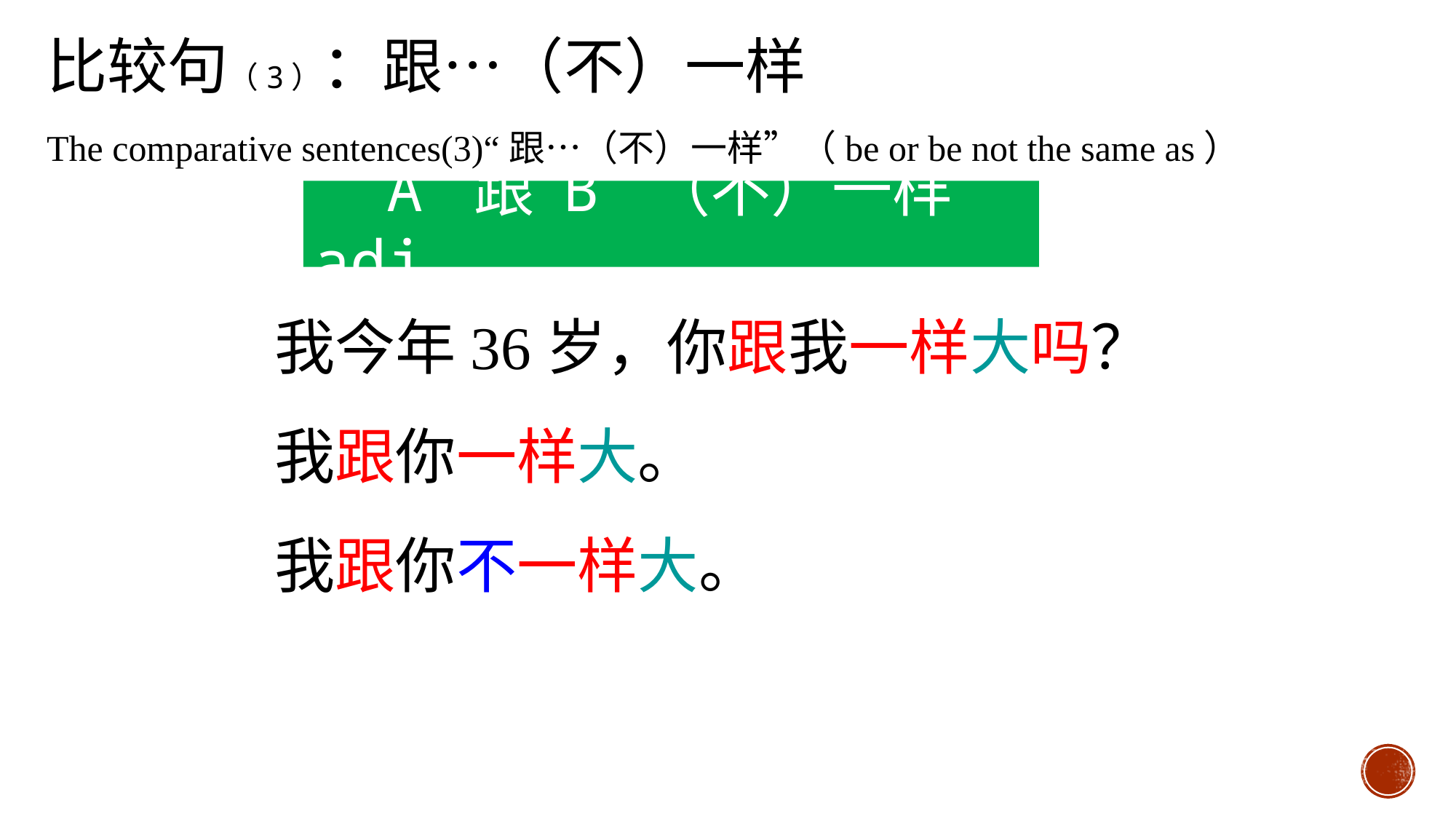

比较句（3）：跟…（不）一样
The comparative sentences(3)“跟…（不）一样”（be or be not the same as）
  A 跟 B （不）一样 adj
我今年36岁，你跟我一样大吗？
我跟你一样大。
我跟你不一样大。